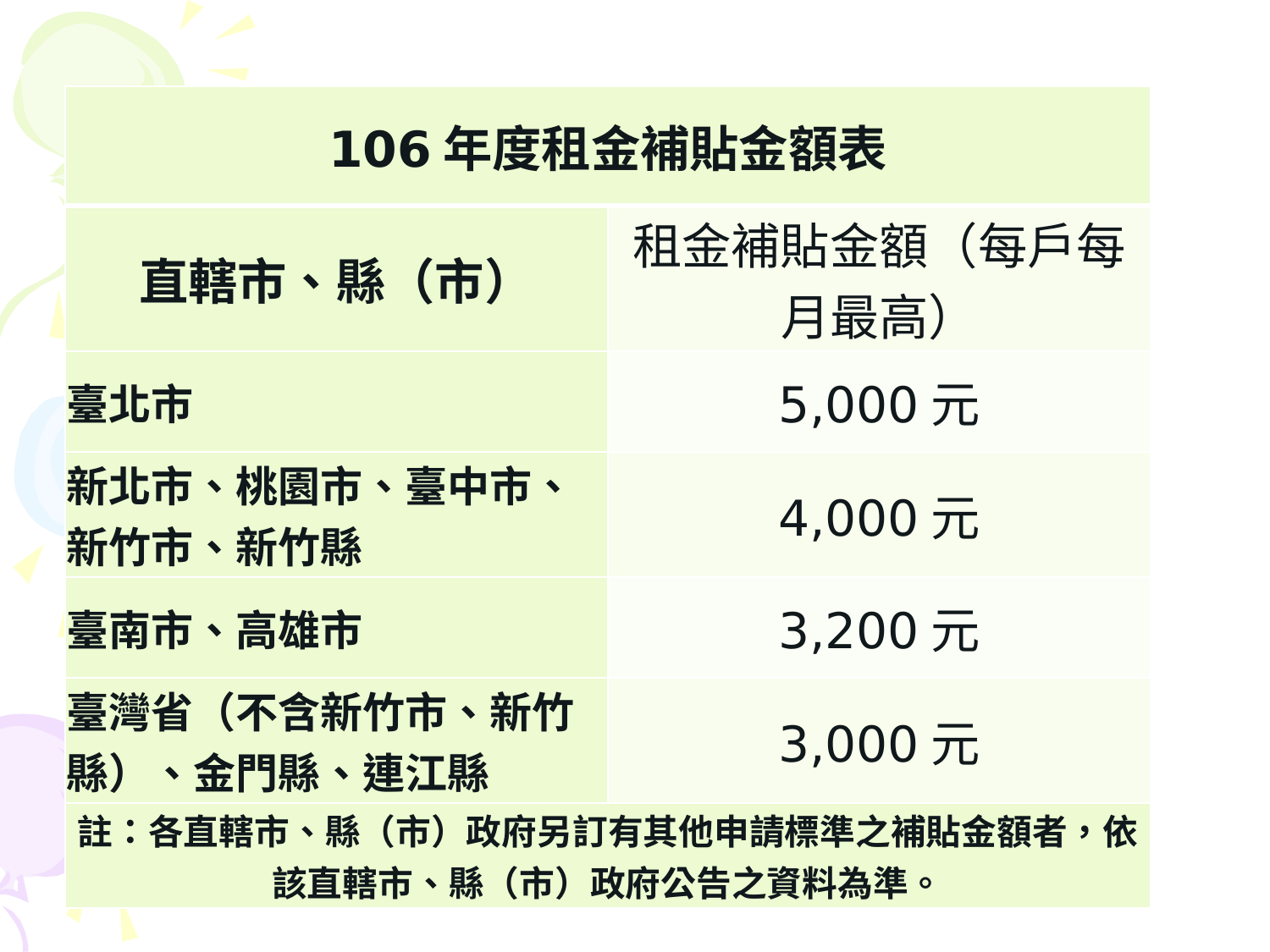

| 106年度租金補貼金額表 |  |
| --- | --- |
| 直轄市、縣（市） | 租金補貼金額（每戶每月最高） |
| 臺北市 | 5,000元 |
| 新北市、桃園市、臺中市、新竹市、新竹縣 | 4,000元 |
| 臺南市、高雄市 | 3,200元 |
| 臺灣省（不含新竹市、新竹縣）、金門縣、連江縣 | 3,000元 |
| 註：各直轄市、縣（市）政府另訂有其他申請標準之補貼金額者，依該直轄市、縣（市）政府公告之資料為準。 |  |